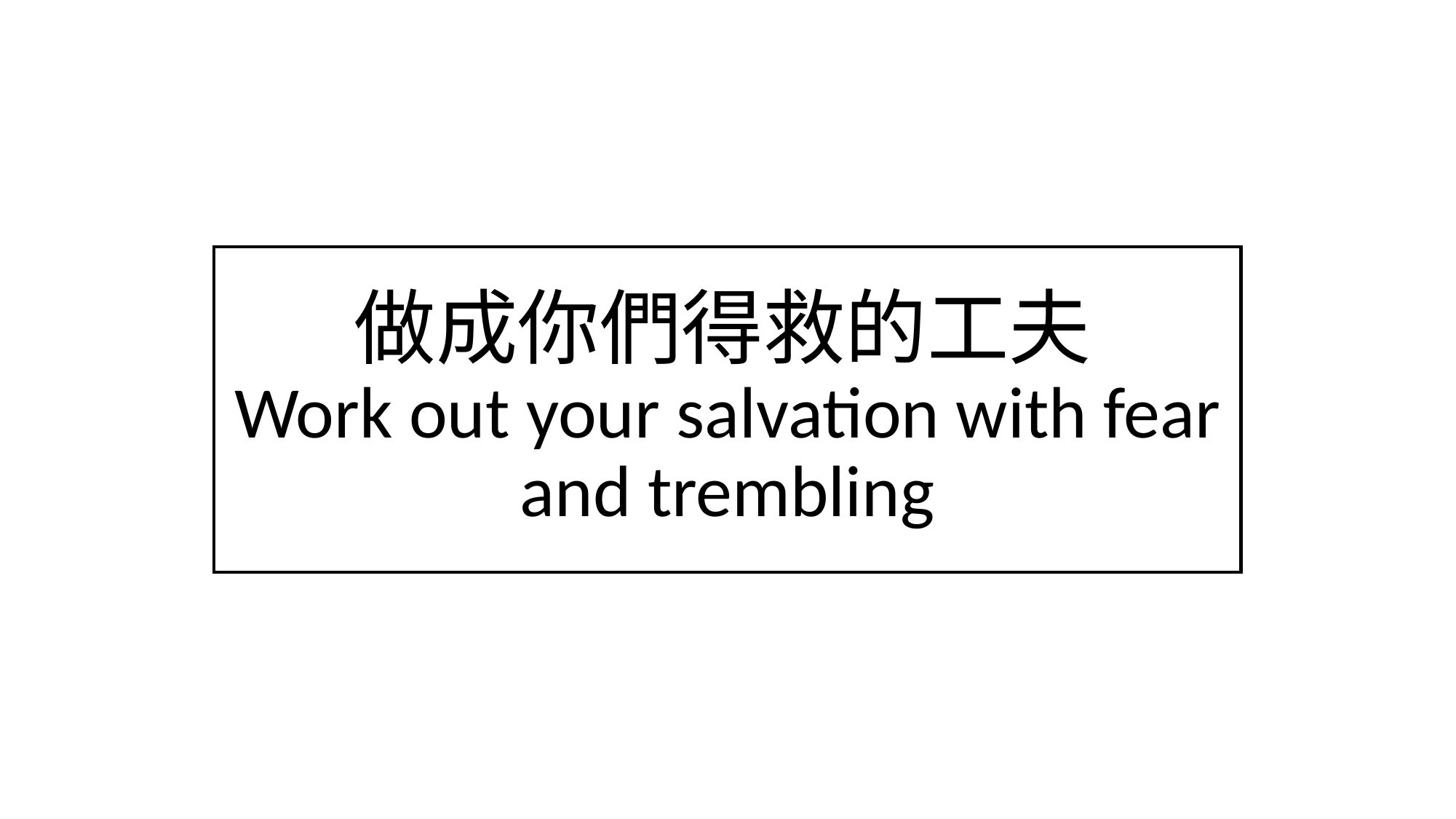

# 做成你們得救的工夫  Work out your salvation with fear and trembling